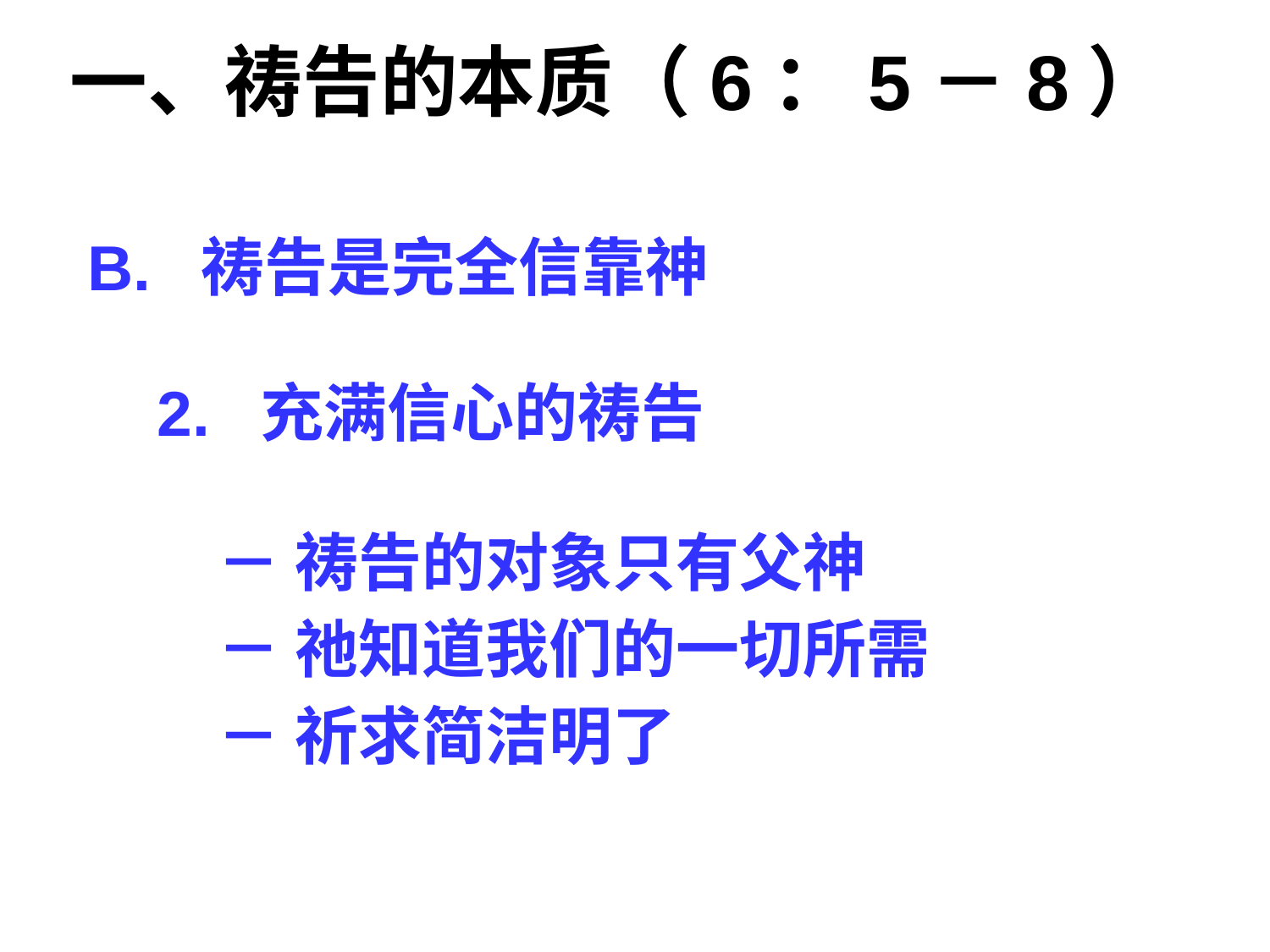

# 一、祷告的本质（6：5－8）
B.  祷告是完全信靠神
2.  充满信心的祷告
－ 祷告的对象只有父神
－ 祂知道我们的一切所需
－ 祈求简洁明了